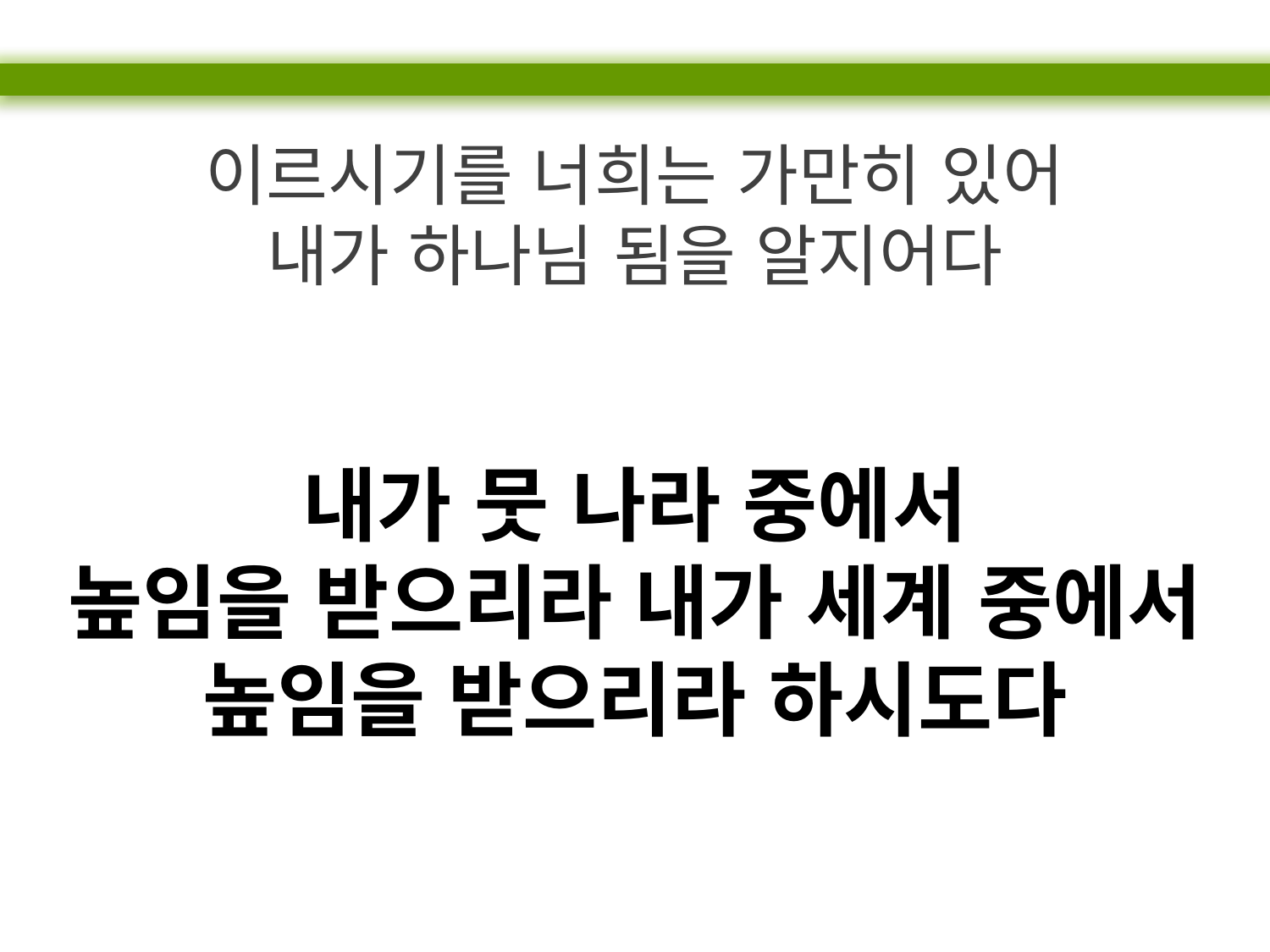

이르시기를 너희는 가만히 있어
내가 하나님 됨을 알지어다
내가 뭇 나라 중에서
높임을 받으리라 내가 세계 중에서 높임을 받으리라 하시도다